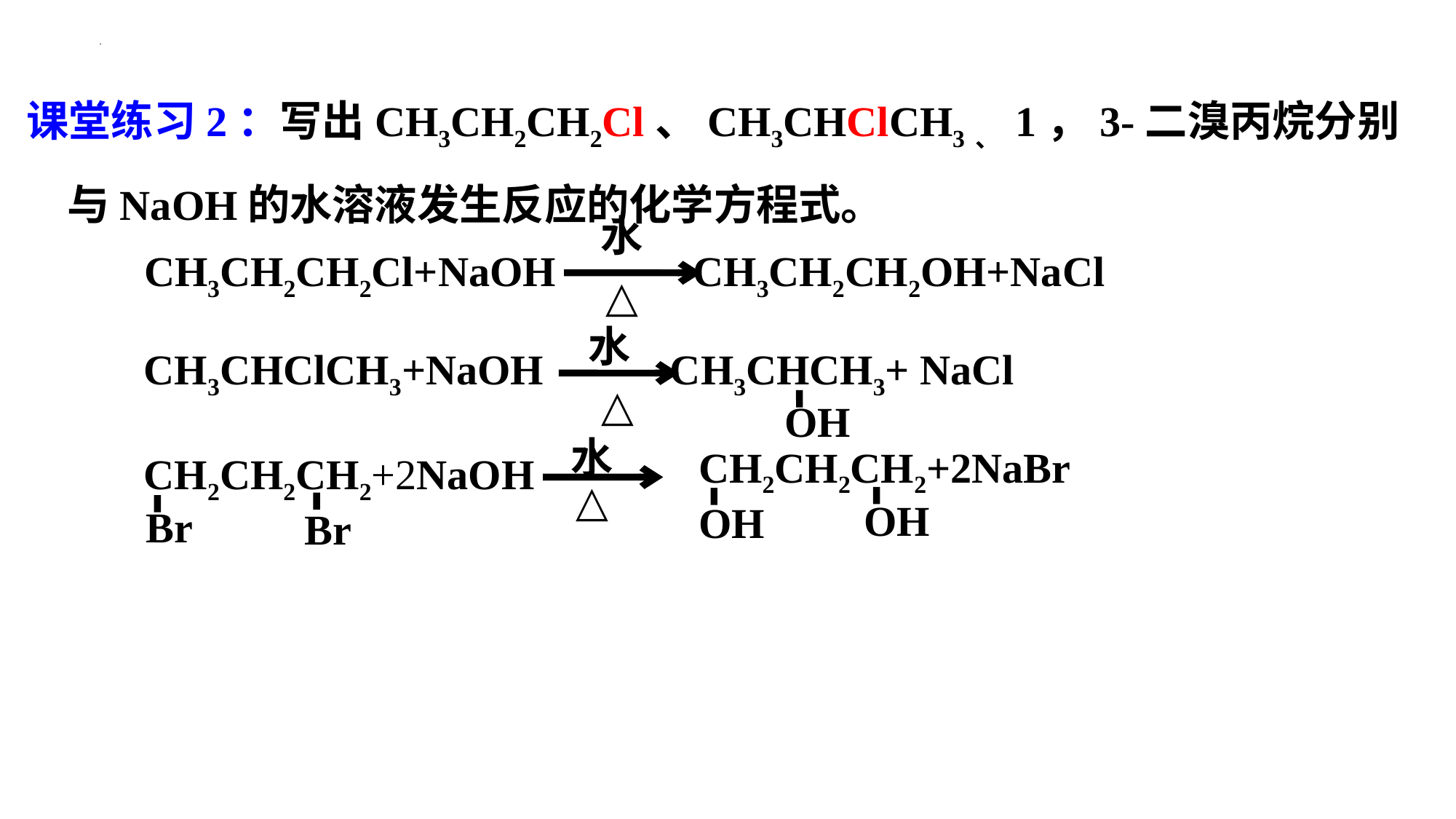

课堂练习2：写出CH3CH2CH2Cl、CH3CHClCH3、 1，3-二溴丙烷分别与NaOH的水溶液发生反应的化学方程式。
水
CH3CH2CH2Cl+NaOH             CH3CH2CH2OH+NaCl
△

水
CH3CHClCH3+NaOH            CH3CHCH3+ NaCl

△

OH
水
CH2CH2CH2+2NaBr

OH
OH
CH2CH2CH2+2NaOH

Br

Br
△